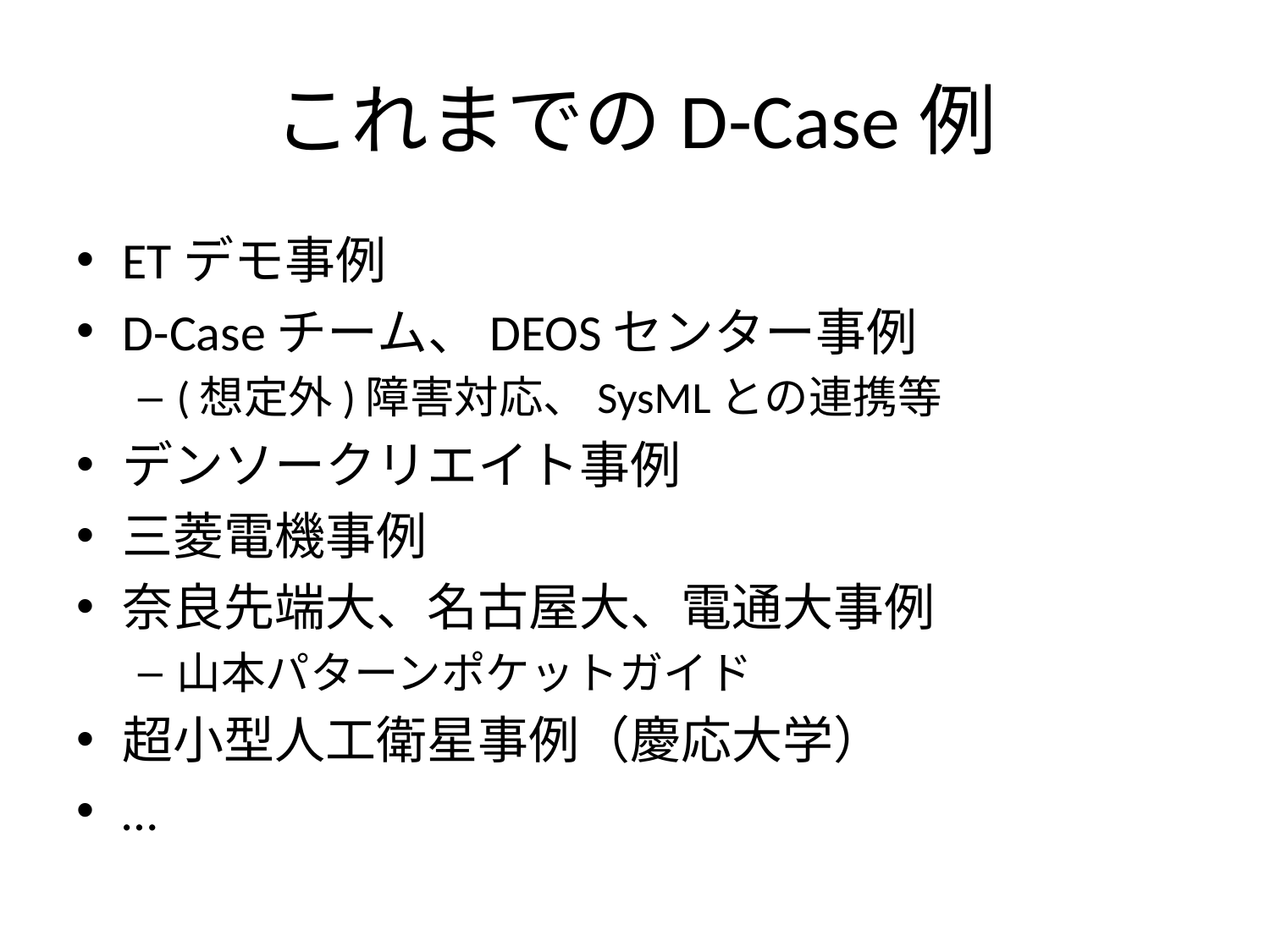

# これまでのD-Case例
ETデモ事例
D-Caseチーム、DEOSセンター事例
(想定外)障害対応、SysMLとの連携等
デンソークリエイト事例
三菱電機事例
奈良先端大、名古屋大、電通大事例
山本パターンポケットガイド
超小型人工衛星事例（慶応大学）
…